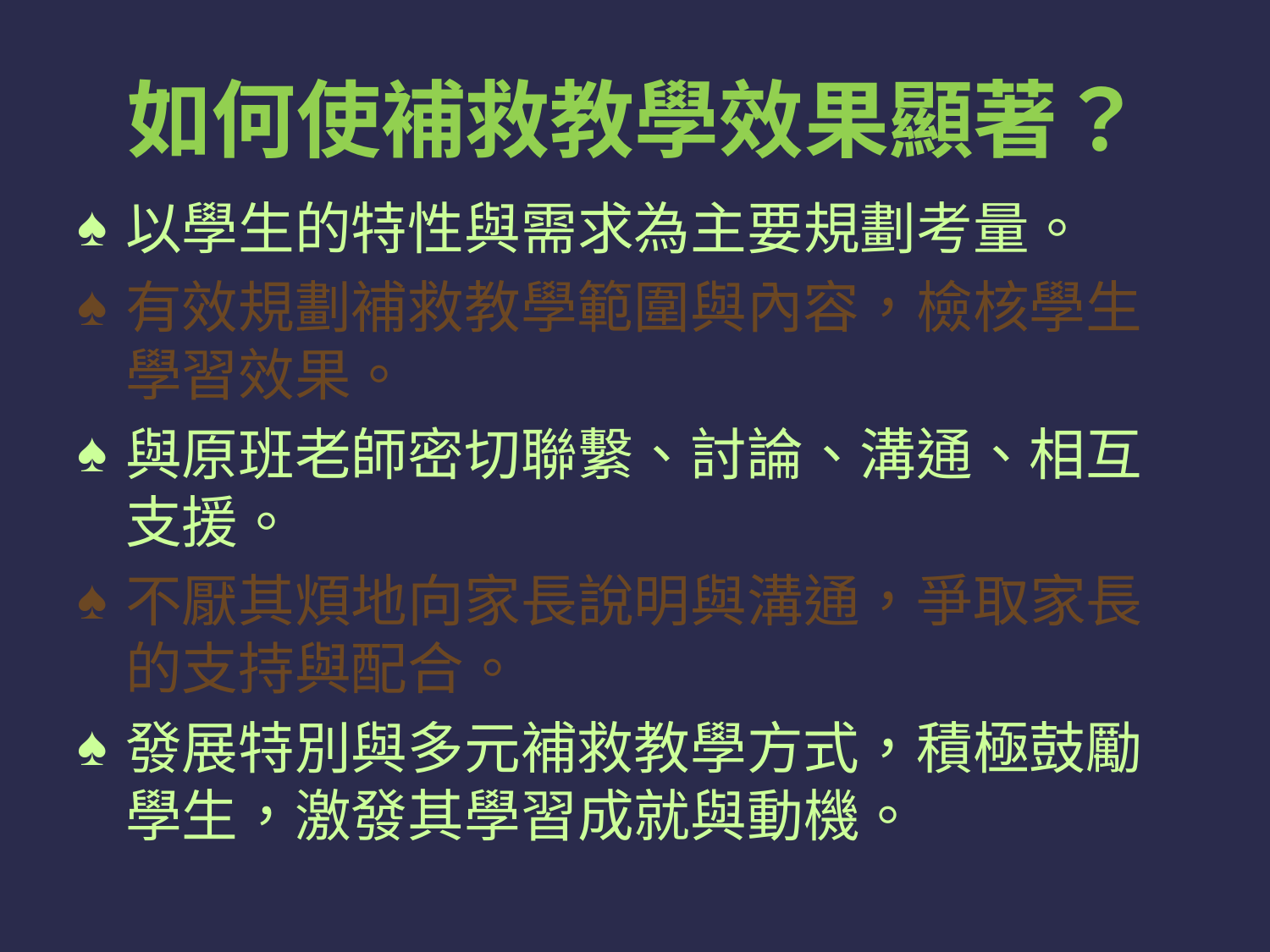

# 如何使補救教學效果顯著？
以學生的特性與需求為主要規劃考量。
有效規劃補救教學範圍與內容，檢核學生學習效果。
與原班老師密切聯繫、討論、溝通、相互支援。
不厭其煩地向家長說明與溝通，爭取家長的支持與配合。
發展特別與多元補救教學方式，積極鼓勵學生，激發其學習成就與動機。